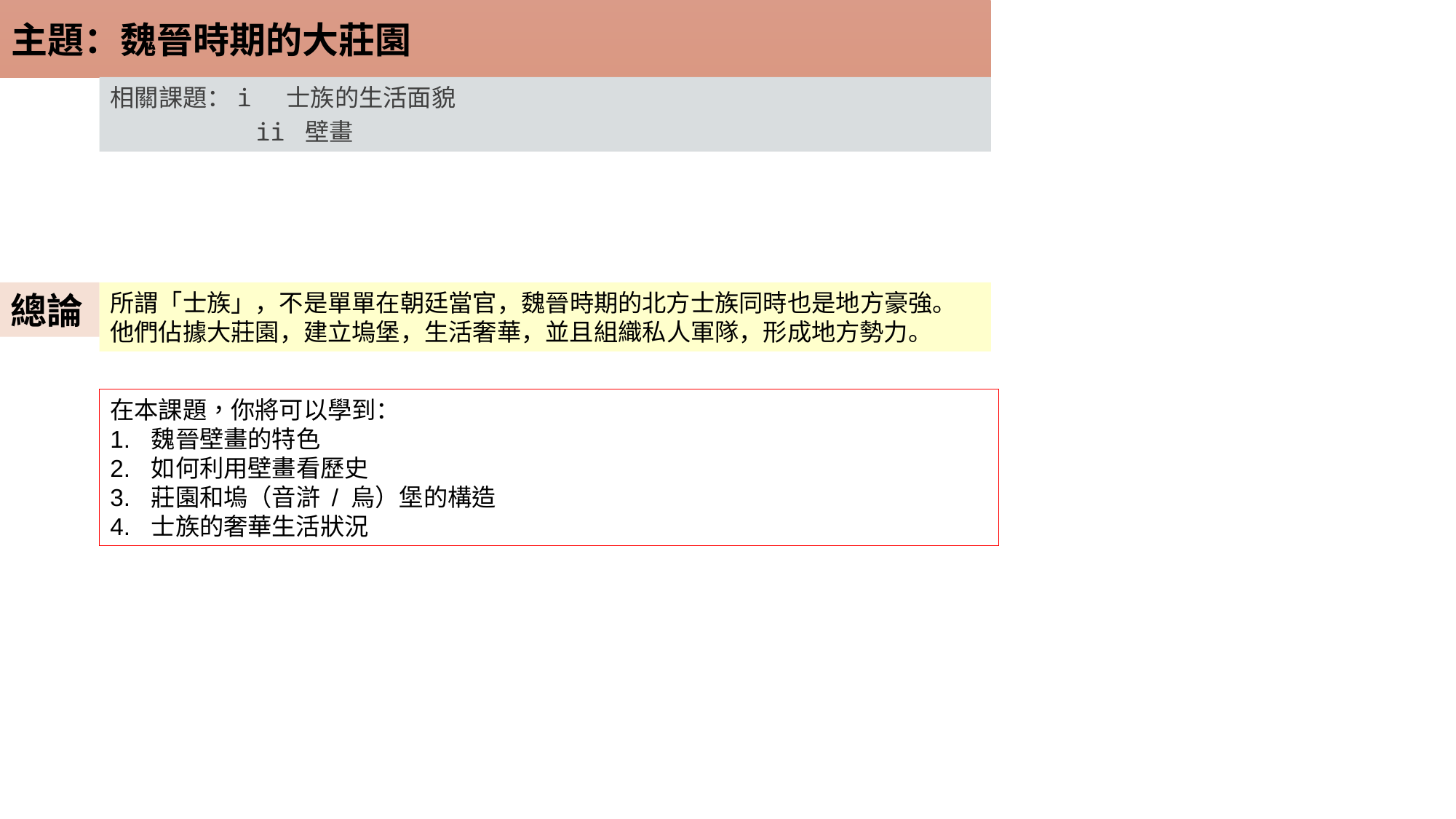

主題：魏晉時期的大莊園
相關課題：i  士族的生活面貌
          ii 壁畫
總論
所謂「士族」，不是單單在朝廷當官，魏晉時期的北方士族同時也是地方豪強。他們佔據大莊園，建立塢堡，生活奢華，並且組織私人軍隊，形成地方勢力。
在本課題，你將可以學到：
魏晉壁畫的特色
如何利用壁畫看歷史
莊園和塢（音滸 / 烏）堡的構造
士族的奢華生活狀況